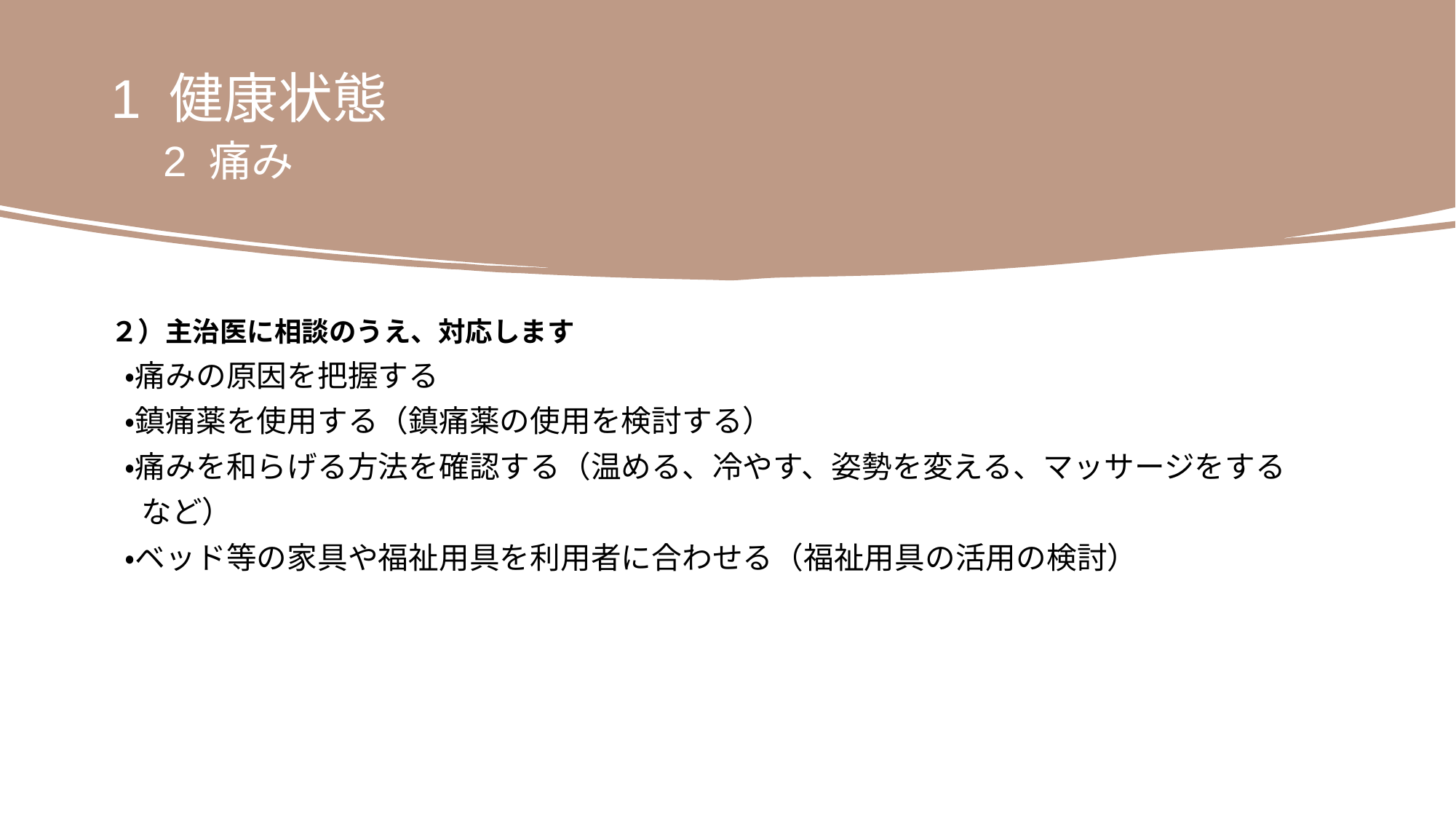

1 健康状態
　2 痛み

２）主治医に相談のうえ、対応します
 ・痛みの原因を把握する
 ・鎮痛薬を使用する（鎮痛薬の使用を検討する）
 ・痛みを和らげる方法を確認する（温める、冷やす、姿勢を変える、マッサージをする
　など）
 ・ベッド等の家具や福祉用具を利用者に合わせる（福祉用具の活用の検討）